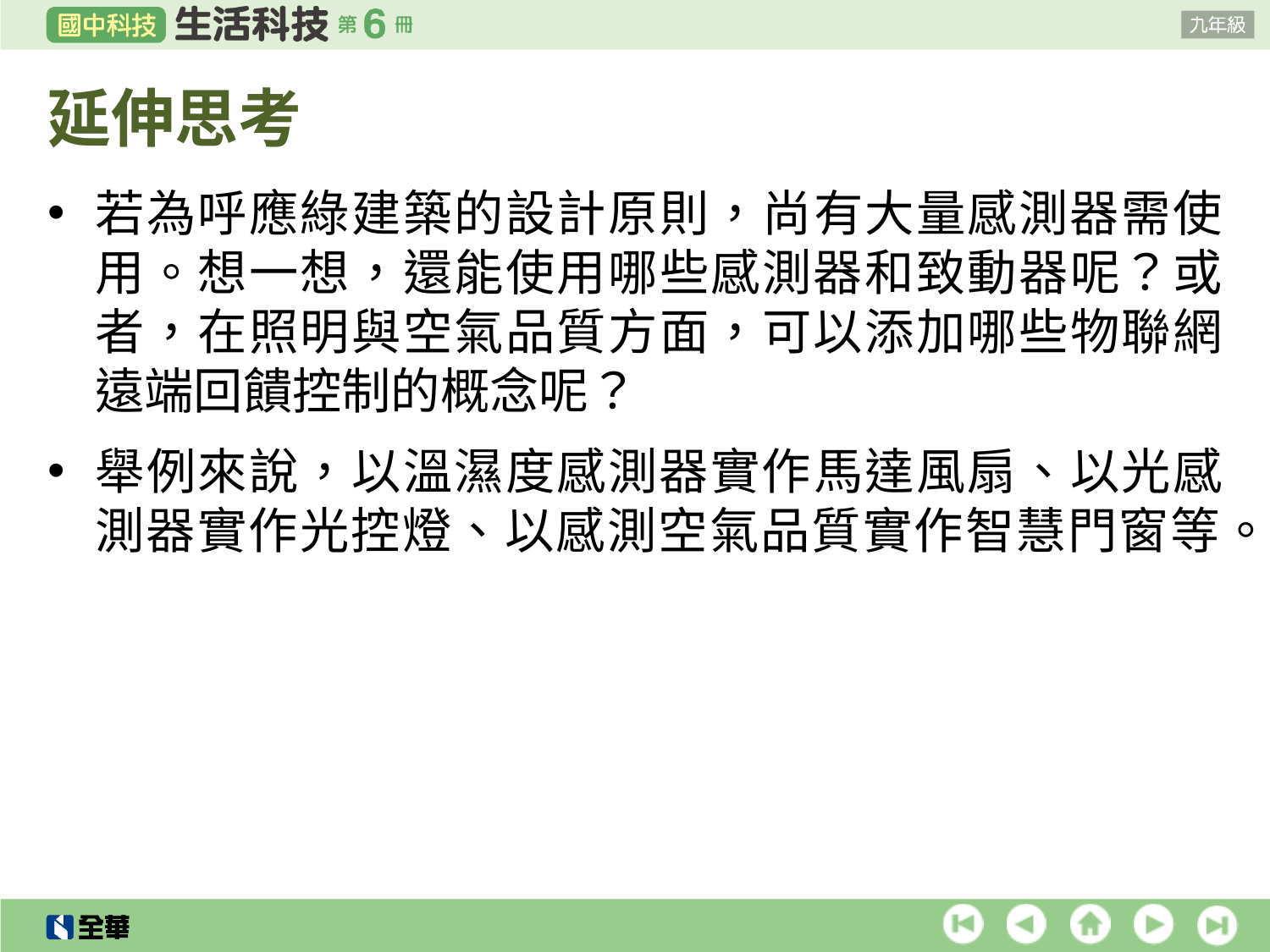

# 延伸思考
若為呼應綠建築的設計原則，尚有大量感測器需使用。想一想，還能使用哪些感測器和致動器呢？或者，在照明與空氣品質方面，可以添加哪些物聯網遠端回饋控制的概念呢？
舉例來說，以溫濕度感測器實作馬達風扇、以光感測器實作光控燈、以感測空氣品質實作智慧門窗等。